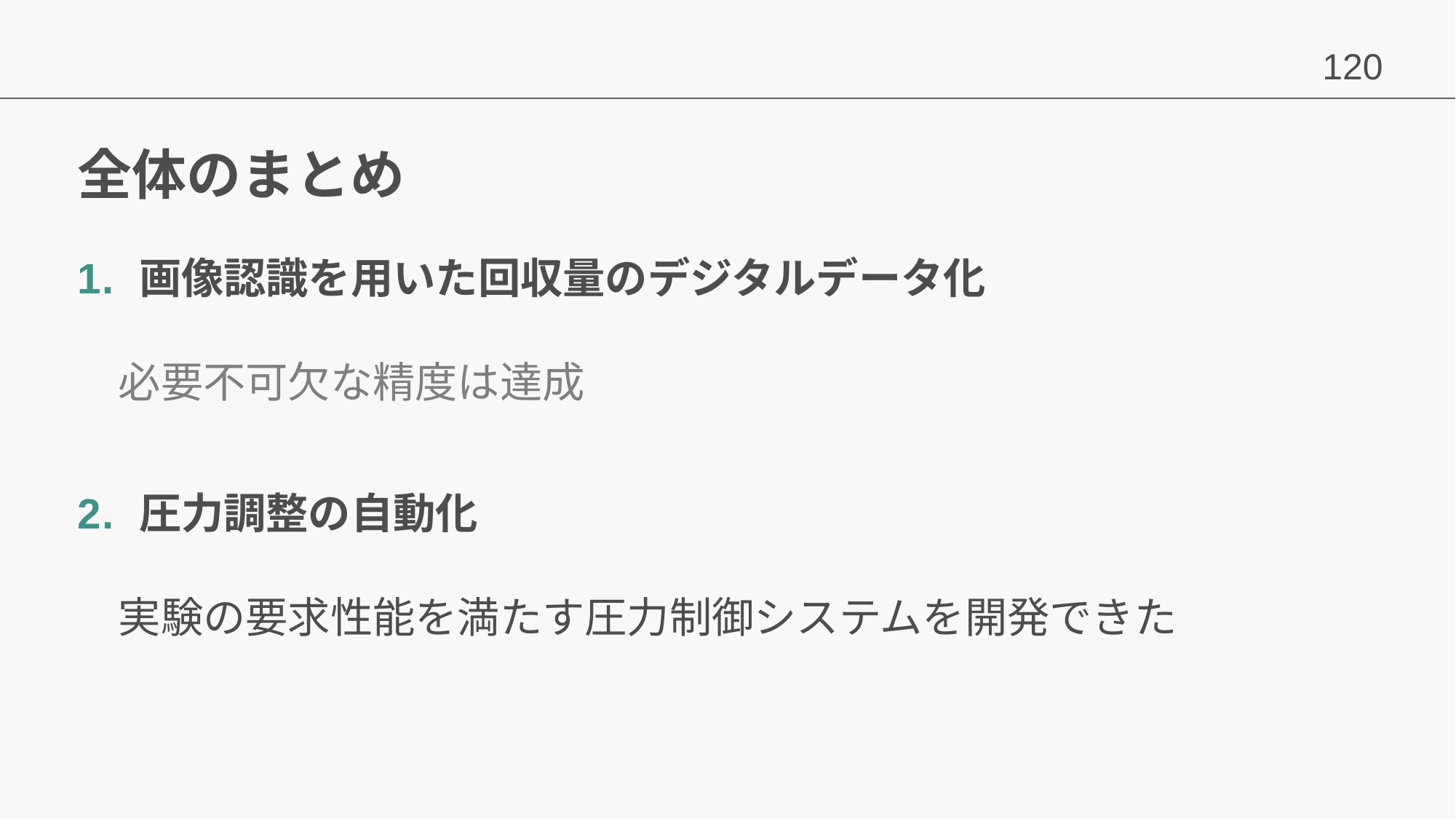

# 全体のまとめ
画像認識を用いた回収量のデジタルデータ化

必要不可欠な精度は達成

圧力調整の自動化

実験の要求性能を満たす圧力制御システムを開発できた